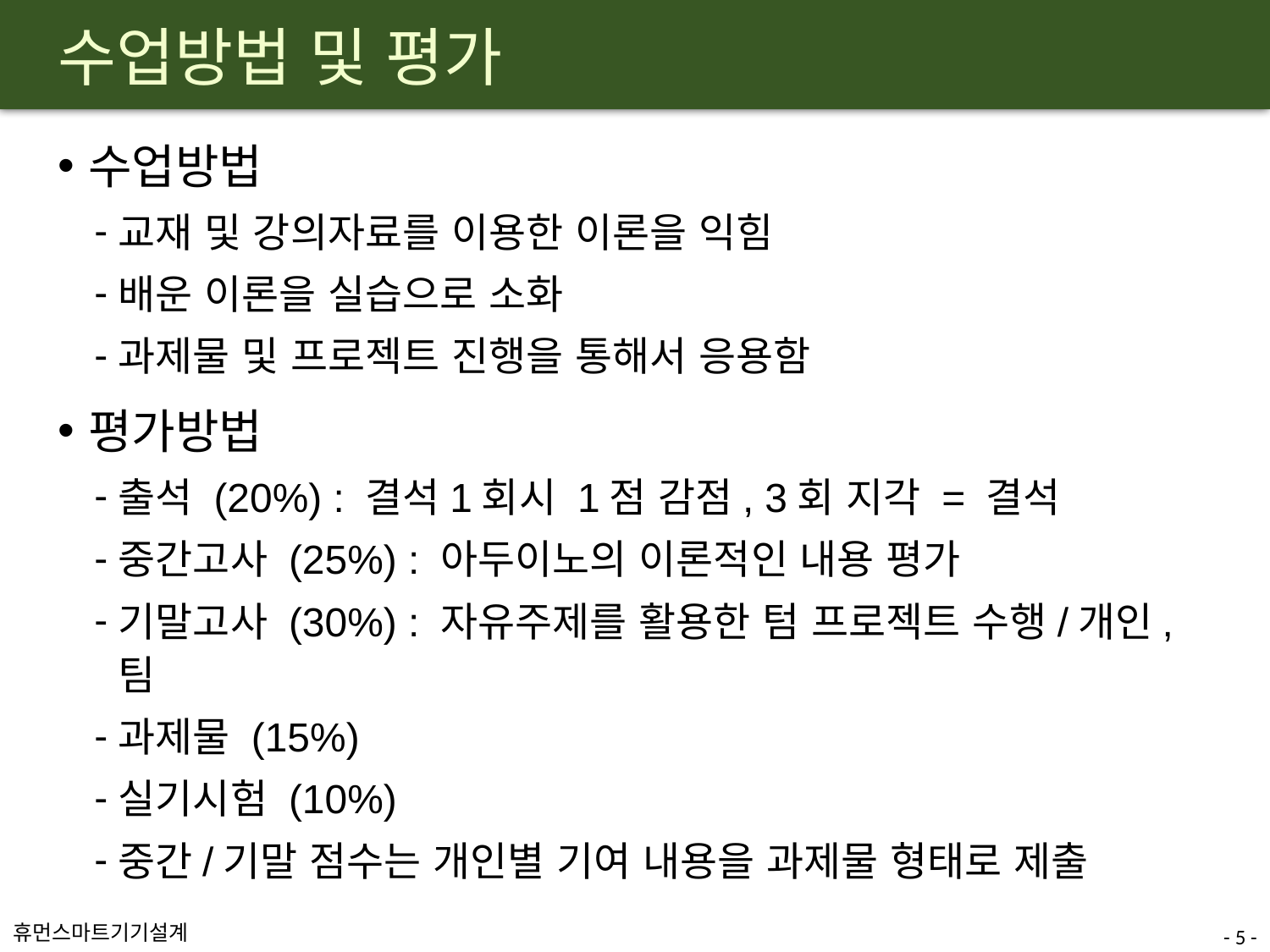

# 수업방법 및 평가
수업방법
교재 및 강의자료를 이용한 이론을 익힘
배운 이론을 실습으로 소화
과제물 및 프로젝트 진행을 통해서 응용함
평가방법
출석 (20%) : 결석1회시 1점 감점, 3회 지각 = 결석
중간고사 (25%) : 아두이노의 이론적인 내용 평가
기말고사 (30%) : 자유주제를 활용한 텀 프로젝트 수행/개인,팀
과제물 (15%)
실기시험 (10%)
중간/기말 점수는 개인별 기여 내용을 과제물 형태로 제출
- 5 -